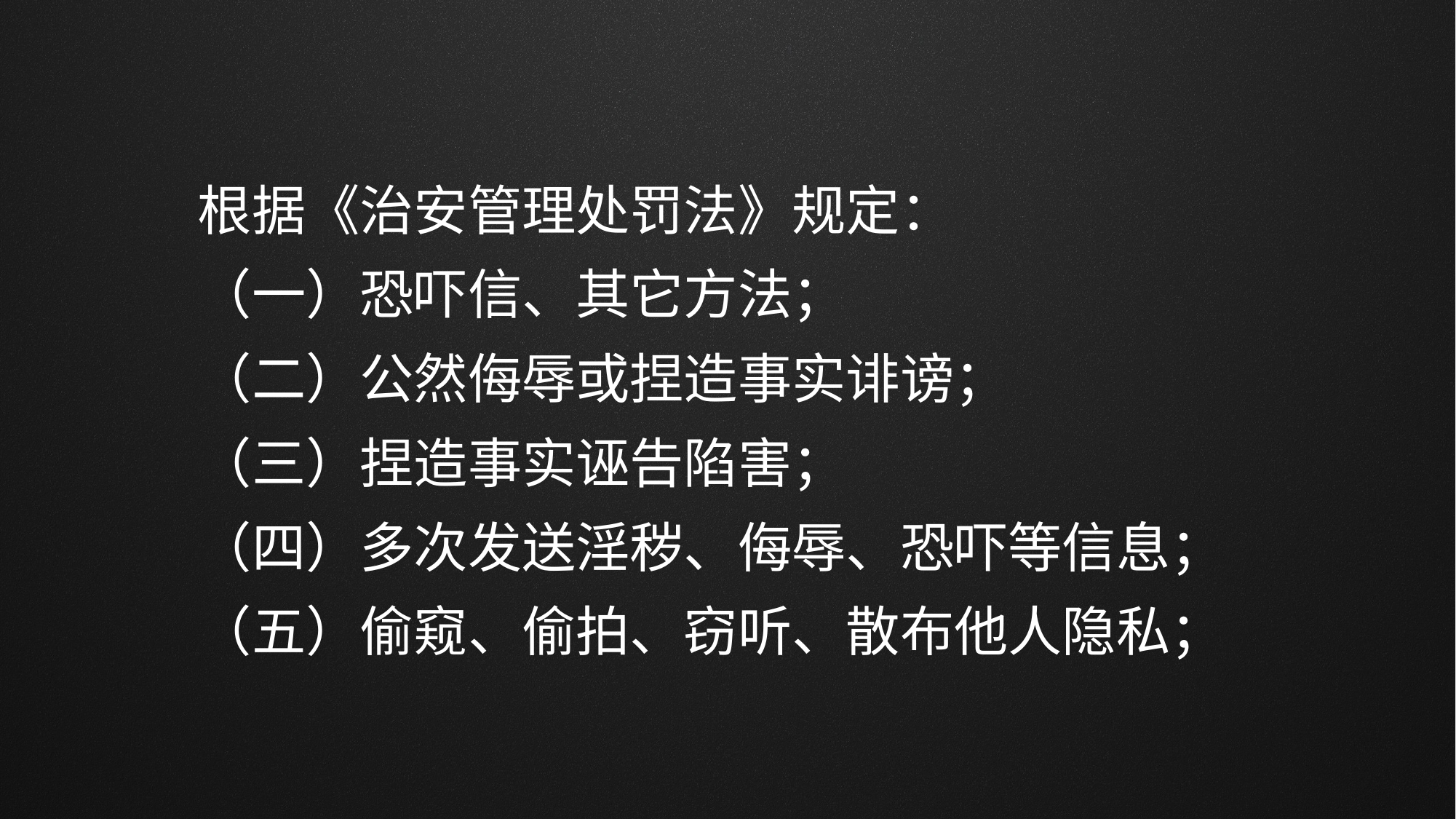

根据《治安管理处罚法》规定：
（一）恐吓信、其它方法；
（二）公然侮辱或捏造事实诽谤；
（三）捏造事实诬告陷害；
（四）多次发送淫秽、侮辱、恐吓等信息；
（五）偷窥、偷拍、窃听、散布他人隐私；